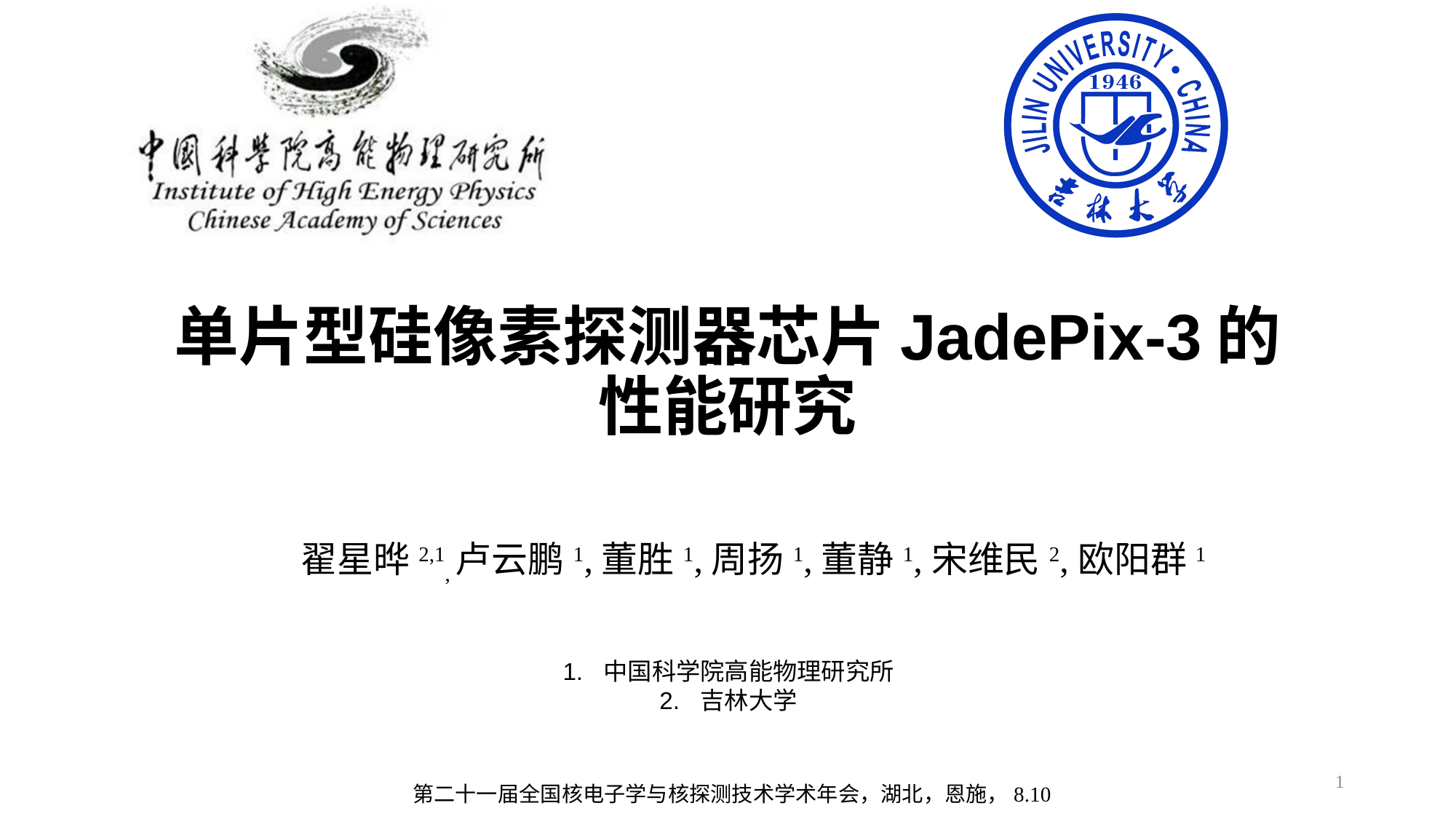

# 单片型硅像素探测器芯片JadePix-3的性能研究
翟星晔2,1,卢云鹏1,董胜1,周扬1,董静1,宋维民2,欧阳群1
中国科学院高能物理研究所
吉林大学
1
第二十一届全国核电子学与核探测技术学术年会，湖北，恩施，8.10